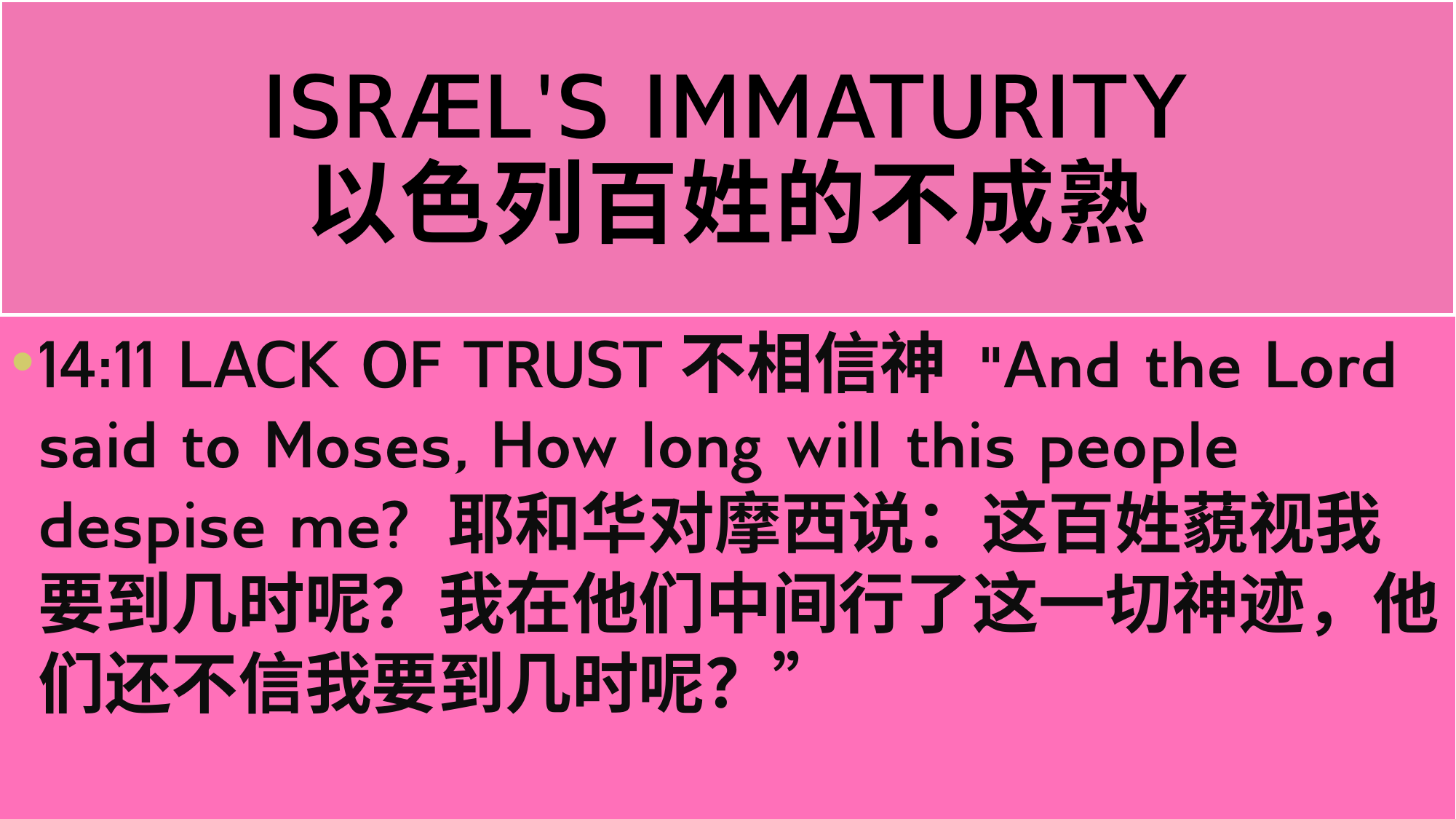

# ISRAEL'S IMMATURITY 以色列百姓的不成熟
14:11 LACK OF TRUST不相信神 "And the Lord said to Moses, How long will this people despise me? 耶和华对摩西说：这百姓藐视我要到几时呢？我在他们中间行了这一切神迹，他们还不信我要到几时呢？”